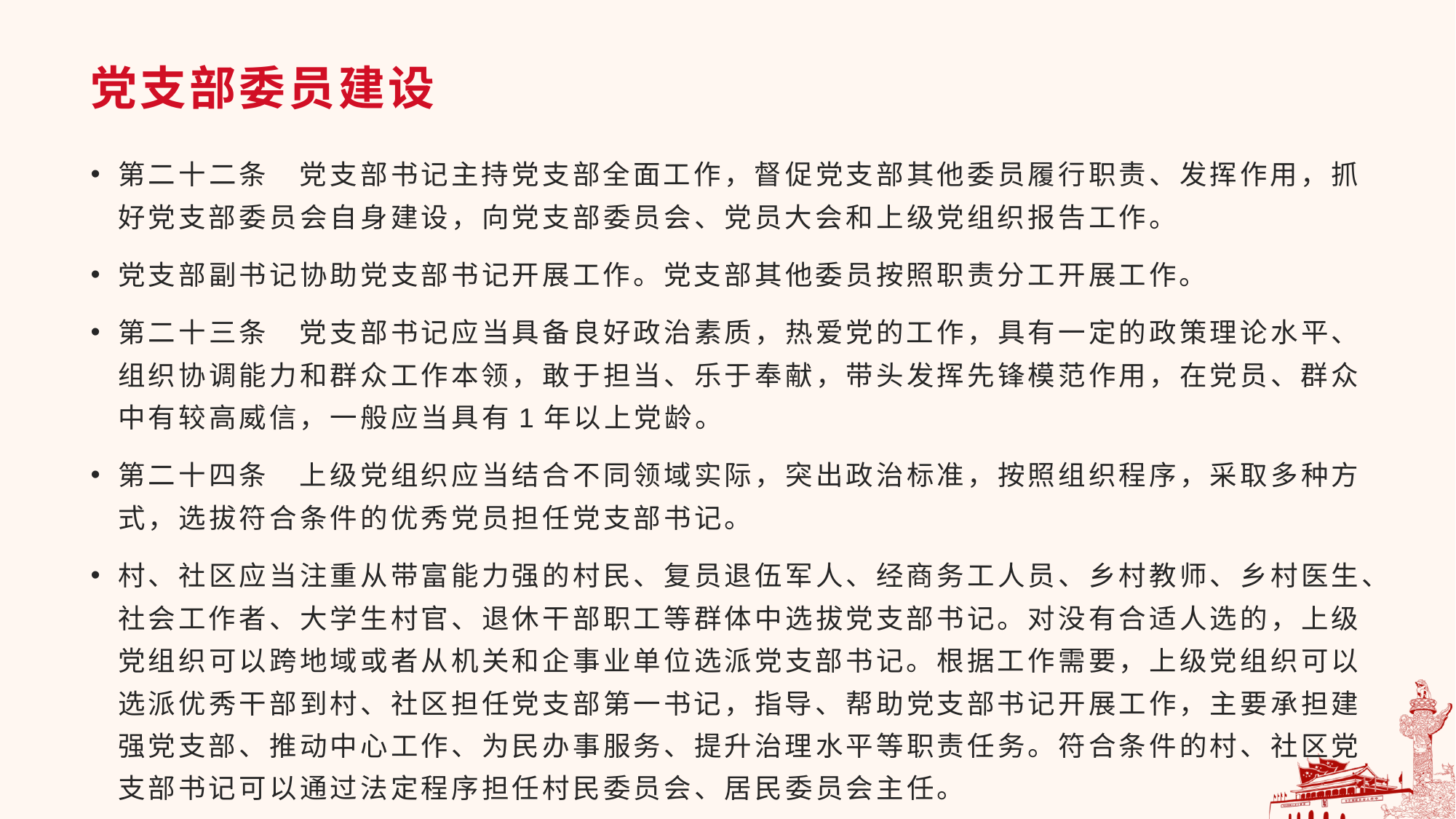

# 党支部委员建设
第二十二条　党支部书记主持党支部全面工作，督促党支部其他委员履行职责、发挥作用，抓好党支部委员会自身建设，向党支部委员会、党员大会和上级党组织报告工作。
党支部副书记协助党支部书记开展工作。党支部其他委员按照职责分工开展工作。
第二十三条　党支部书记应当具备良好政治素质，热爱党的工作，具有一定的政策理论水平、组织协调能力和群众工作本领，敢于担当、乐于奉献，带头发挥先锋模范作用，在党员、群众中有较高威信，一般应当具有1年以上党龄。
第二十四条　上级党组织应当结合不同领域实际，突出政治标准，按照组织程序，采取多种方式，选拔符合条件的优秀党员担任党支部书记。
村、社区应当注重从带富能力强的村民、复员退伍军人、经商务工人员、乡村教师、乡村医生、社会工作者、大学生村官、退休干部职工等群体中选拔党支部书记。对没有合适人选的，上级党组织可以跨地域或者从机关和企事业单位选派党支部书记。根据工作需要，上级党组织可以选派优秀干部到村、社区担任党支部第一书记，指导、帮助党支部书记开展工作，主要承担建强党支部、推动中心工作、为民办事服务、提升治理水平等职责任务。符合条件的村、社区党支部书记可以通过法定程序担任村民委员会、居民委员会主任。